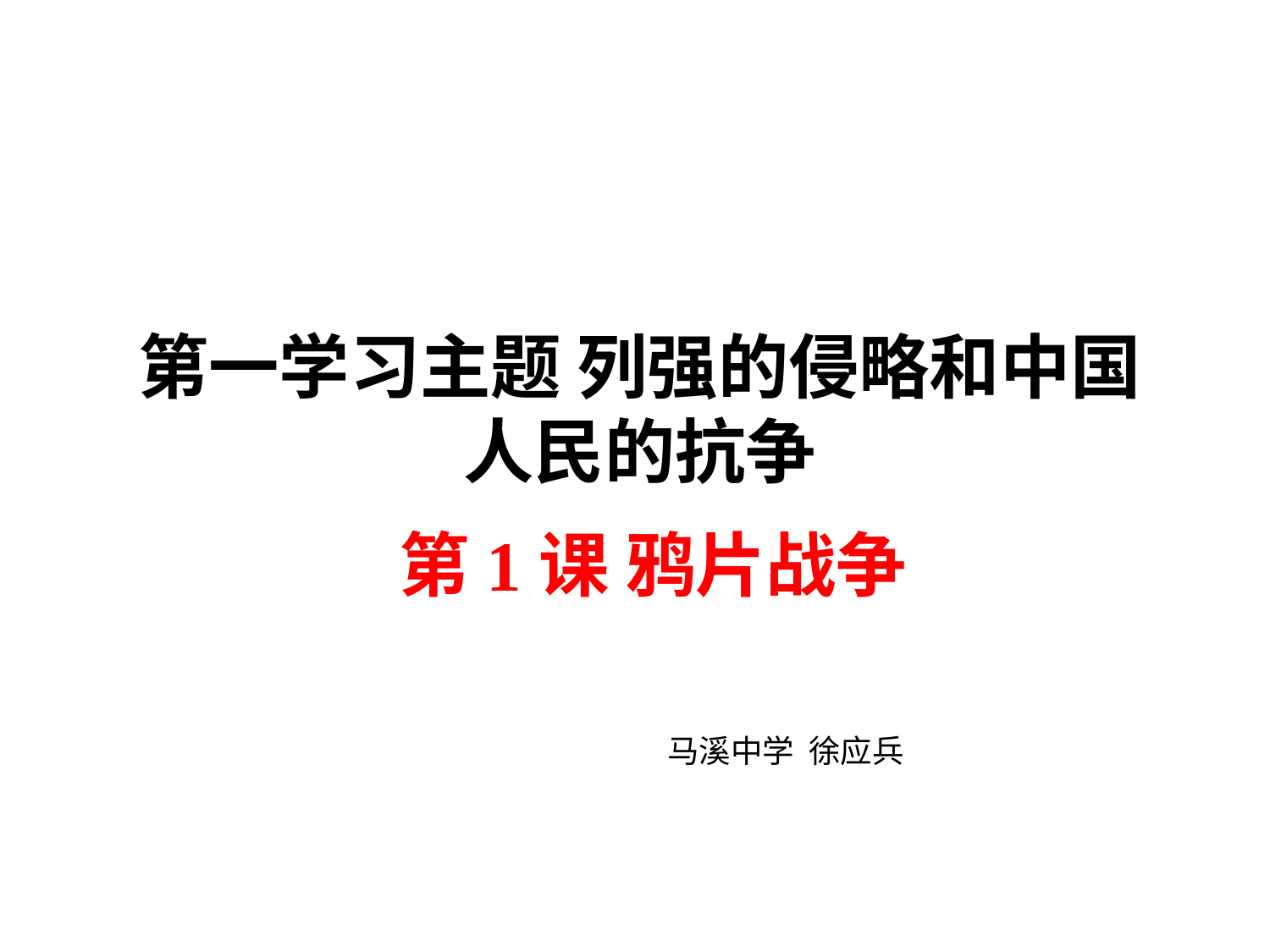

第一学习主题 列强的侵略和中国人民的抗争
第1课 鸦片战争
马溪中学  徐应兵